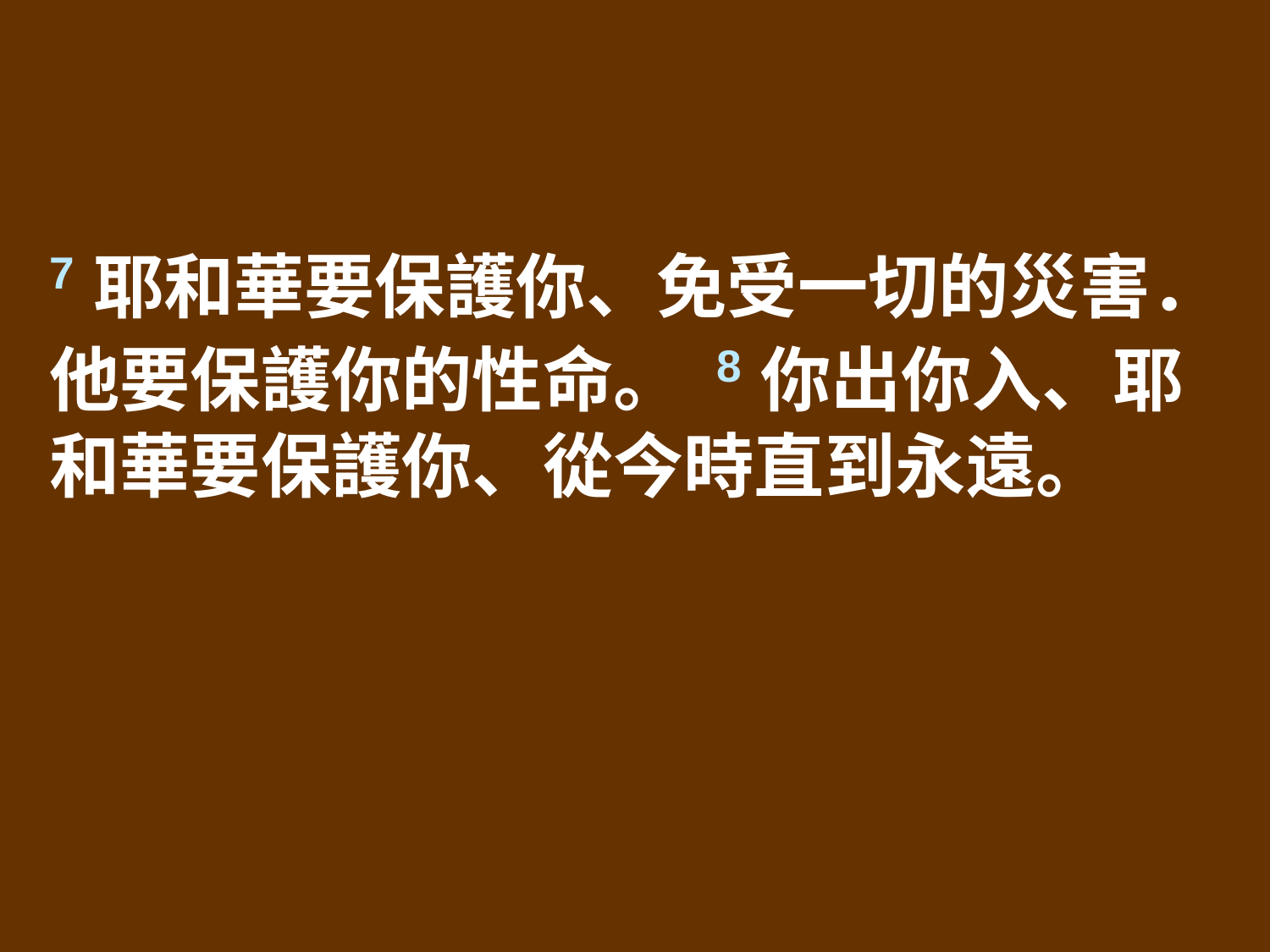

7耶和華要保護你、免受一切的災害．他要保護你的性命。 8你出你入、耶和華要保護你、從今時直到永遠。